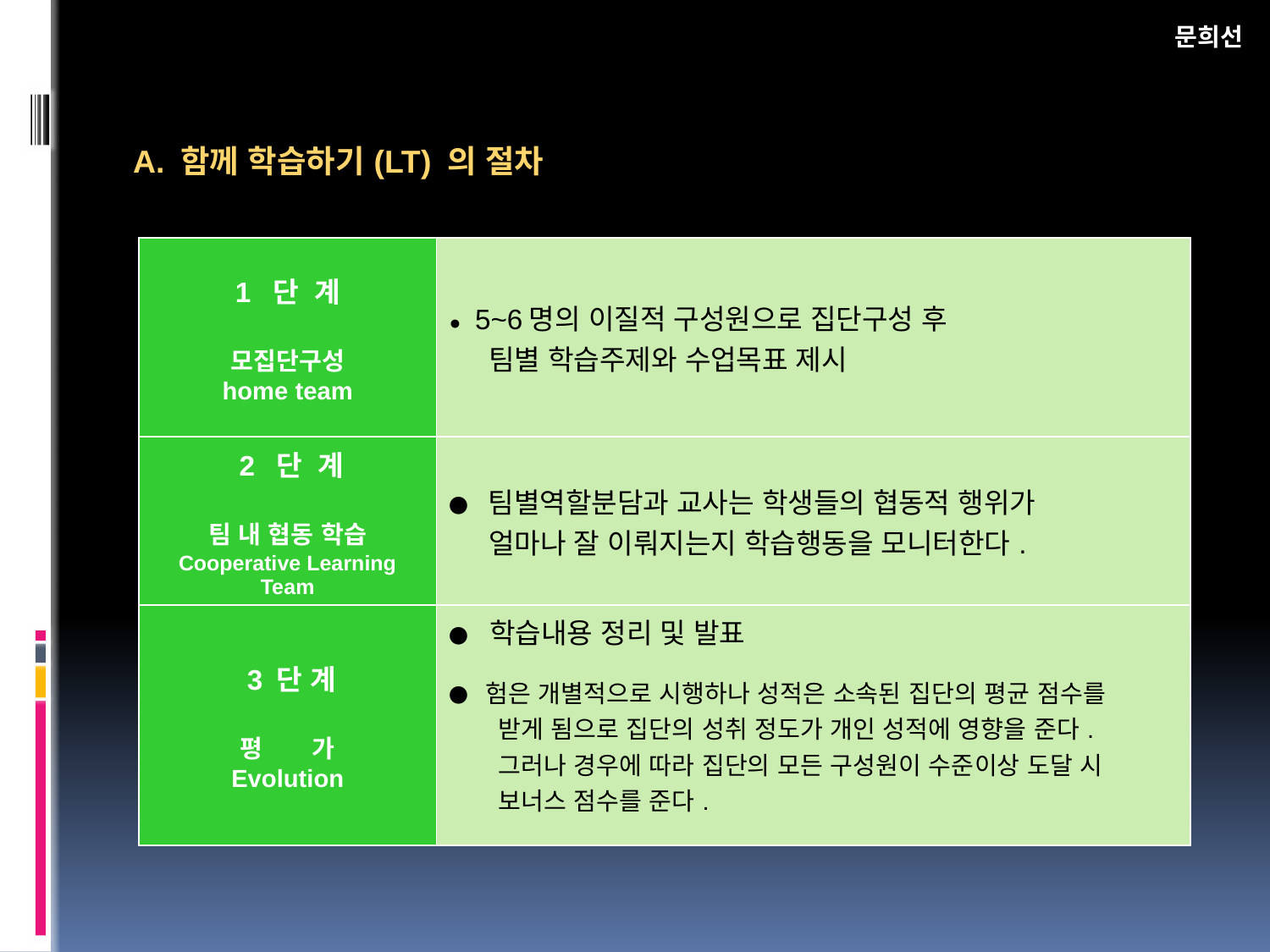

문희선
A. 함께 학습하기(LT) 의 절차
| 1 단 계 모집단구성 home team | ● 5~6명의 이질적 구성원으로 집단구성 후 팀별 학습주제와 수업목표 제시 |
| --- | --- |
| 2 단 계 팀 내 협동 학습 Cooperative Learning Team | ● 팀별역할분담과 교사는 학생들의 협동적 행위가 얼마나 잘 이뤄지는지 학습행동을 모니터한다. |
| 3 단 계 평 가 Evolution | ● 학습내용 정리 및 발표 ● 험은 개별적으로 시행하나 성적은 소속된 집단의 평균 점수를 받게 됨으로 집단의 성취 정도가 개인 성적에 영향을 준다. 그러나 경우에 따라 집단의 모든 구성원이 수준이상 도달 시 보너스 점수를 준다. |